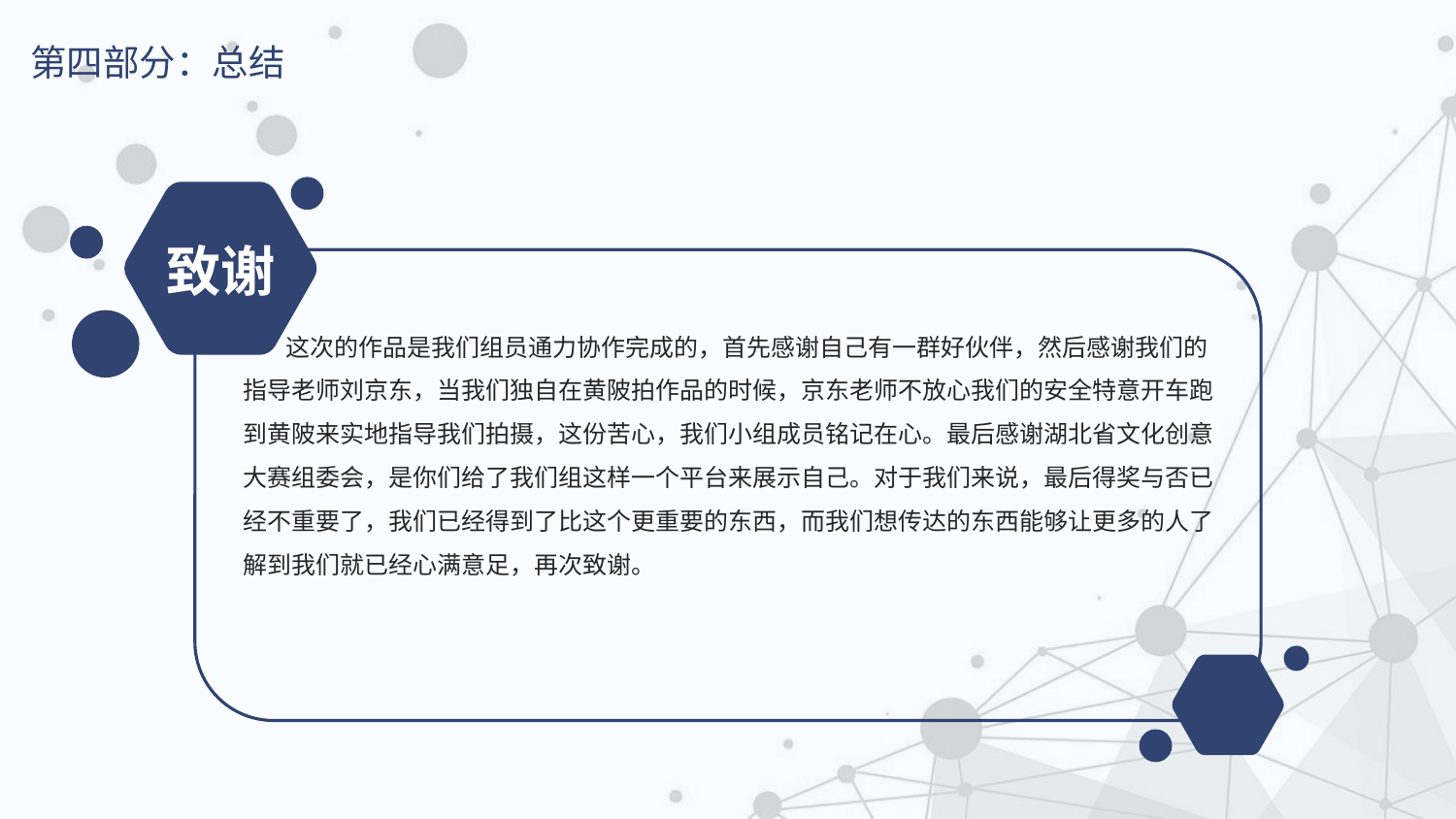

第四部分：总结

致谢

       这次的作品是我们组员通力协作完成的，首先感谢自己有一群好伙伴，然后感谢我们的指导老师刘京东，当我们独自在黄陂拍作品的时候，京东老师不放心我们的安全特意开车跑到黄陂来实地指导我们拍摄，这份苦心，我们小组成员铭记在心。最后感谢湖北省文化创意大赛组委会，是你们给了我们组这样一个平台来展示自己。对于我们来说，最后得奖与否已经不重要了，我们已经得到了比这个更重要的东西，而我们想传达的东西能够让更多的人了解到我们就已经心满意足，再次致谢。